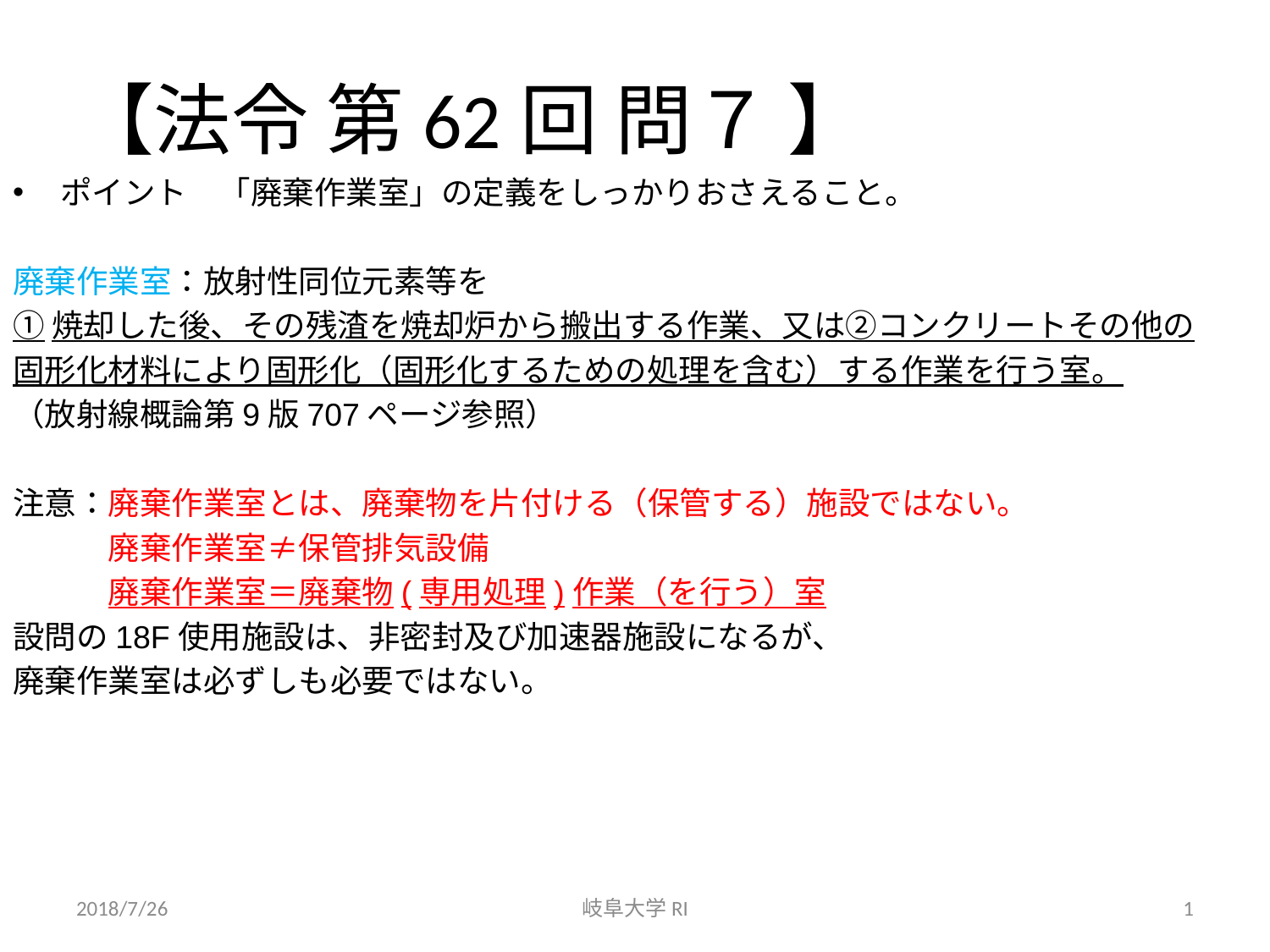

# 【法令 第62回 問７ 】
ポイント　「廃棄作業室」の定義をしっかりおさえること。

廃棄作業室：放射性同位元素等を
①焼却した後、その残渣を焼却炉から搬出する作業、又は②コンクリートその他の
固形化材料により固形化（固形化するための処理を含む）する作業を行う室。
（放射線概論第9版707ページ参照）

注意：廃棄作業室とは、廃棄物を片付ける（保管する）施設ではない。
　　　廃棄作業室≠保管排気設備
　　　廃棄作業室＝廃棄物(専用処理)作業（を行う）室
設問の18F使用施設は、非密封及び加速器施設になるが、
廃棄作業室は必ずしも必要ではない。

2018/7/26
岐阜大学RI
1